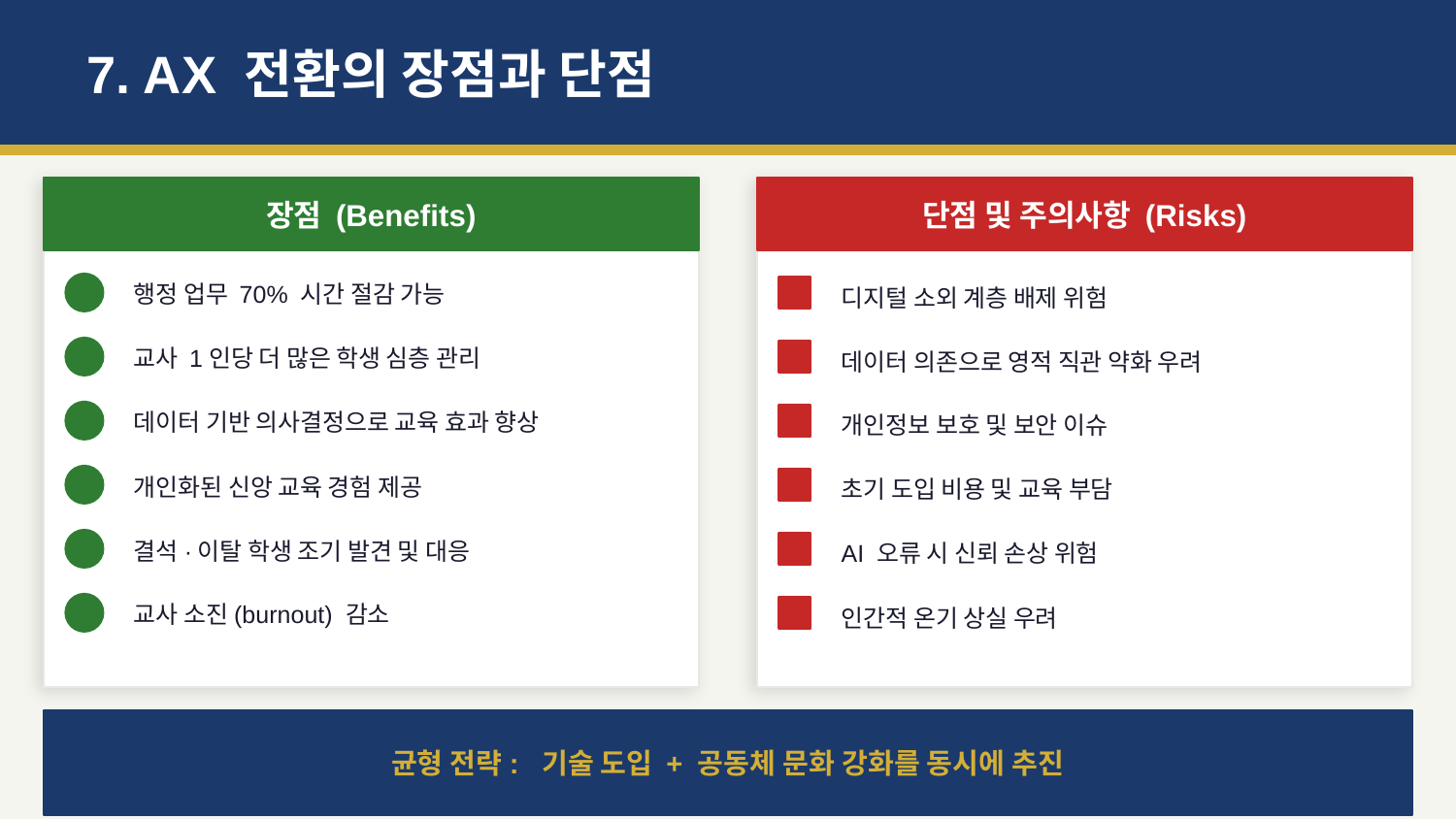

7. AX 전환의 장점과 단점

장점 (Benefits)
단점 및 주의사항 (Risks)
행정 업무 70% 시간 절감 가능

디지털 소외 계층 배제 위험

교사 1인당 더 많은 학생 심층 관리

데이터 의존으로 영적 직관 약화 우려

데이터 기반 의사결정으로 교육 효과 향상

개인정보 보호 및 보안 이슈

개인화된 신앙 교육 경험 제공

초기 도입 비용 및 교육 부담

결석·이탈 학생 조기 발견 및 대응

AI 오류 시 신뢰 손상 위험

교사 소진(burnout) 감소

인간적 온기 상실 우려

균형 전략:  기술 도입 + 공동체 문화 강화를 동시에 추진